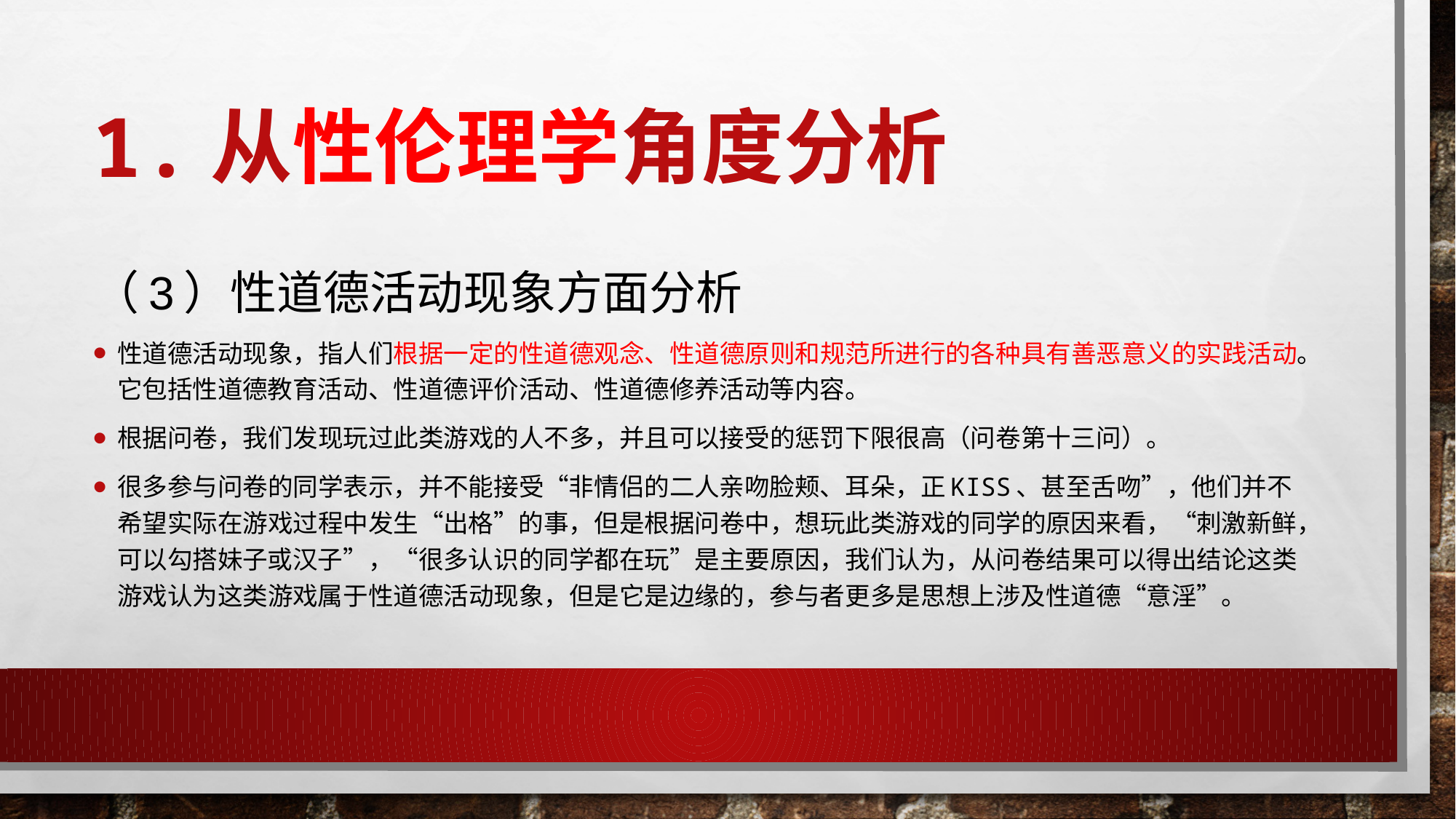

# 1.从性伦理学角度分析
（3）性道德活动现象方面分析
性道德活动现象，指人们根据一定的性道德观念、性道德原则和规范所进行的各种具有善恶意义的实践活动。它包括性道德教育活动、性道德评价活动、性道德修养活动等内容。
根据问卷，我们发现玩过此类游戏的人不多，并且可以接受的惩罚下限很高（问卷第十三问）。
很多参与问卷的同学表示，并不能接受“非情侣的二人亲吻脸颊、耳朵，正kiss、甚至舌吻”，他们并不希望实际在游戏过程中发生“出格”的事，但是根据问卷中，想玩此类游戏的同学的原因来看，“刺激新鲜，可以勾搭妹子或汉子”，“很多认识的同学都在玩”是主要原因，我们认为，从问卷结果可以得出结论这类游戏认为这类游戏属于性道德活动现象，但是它是边缘的，参与者更多是思想上涉及性道德“意淫”。